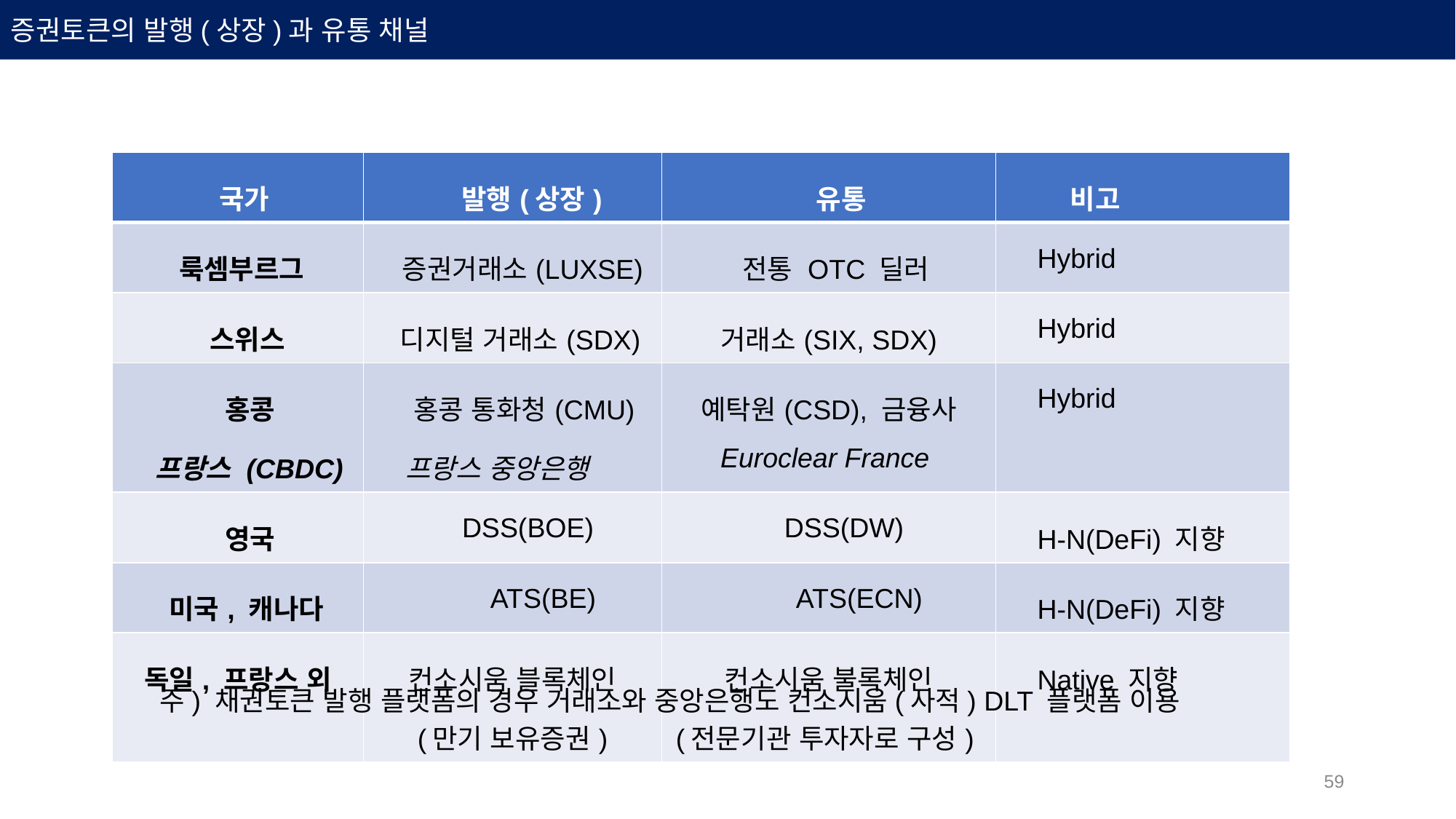

증권토큰의 발행(상장)과 유통 채널
| 국가 | 발행(상장) | 유통 | 비고 |
| --- | --- | --- | --- |
| 룩셈부르그 | 증권거래소(LUXSE) | 전통 OTC 딜러 | Hybrid |
| 스위스 | 디지털 거래소(SDX) | 거래소(SIX, SDX) | Hybrid |
| 홍콩 프랑스 (CBDC) | 홍콩 통화청(CMU) 프랑스 중앙은행 | 예탁원(CSD), 금융사 Euroclear France | Hybrid |
| 영국 | DSS(BOE) | DSS(DW) | H-N(DeFi) 지향 |
| 미국, 캐나다 | ATS(BE) | ATS(ECN) | H-N(DeFi) 지향 |
| 독일, 프랑스 외 | 컨소시움 블록체인 (만기 보유증권) | 컨소시움 불록체인 (전문기관 투자자로 구성) | Native 지향 |
주) 채권토큰 발행 플랫폼의 경우 거래소와 중앙은행도 컨소시움(사적) DLT 플랫폼 이용
59